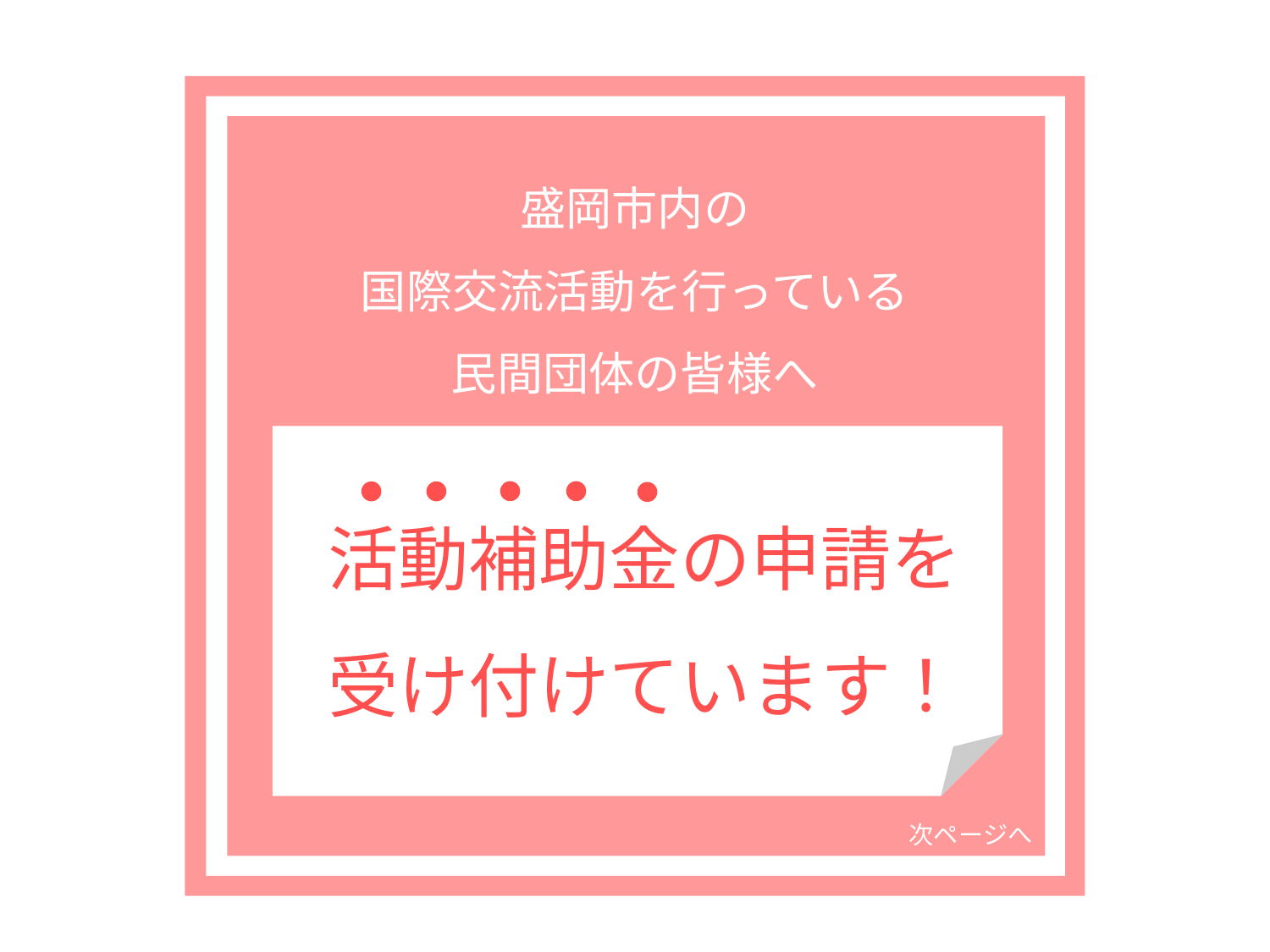

盛岡市内の
国際交流活動を行っている
民間団体の皆様へ

活動補助金の申請を
受け付けています！

次ページへ